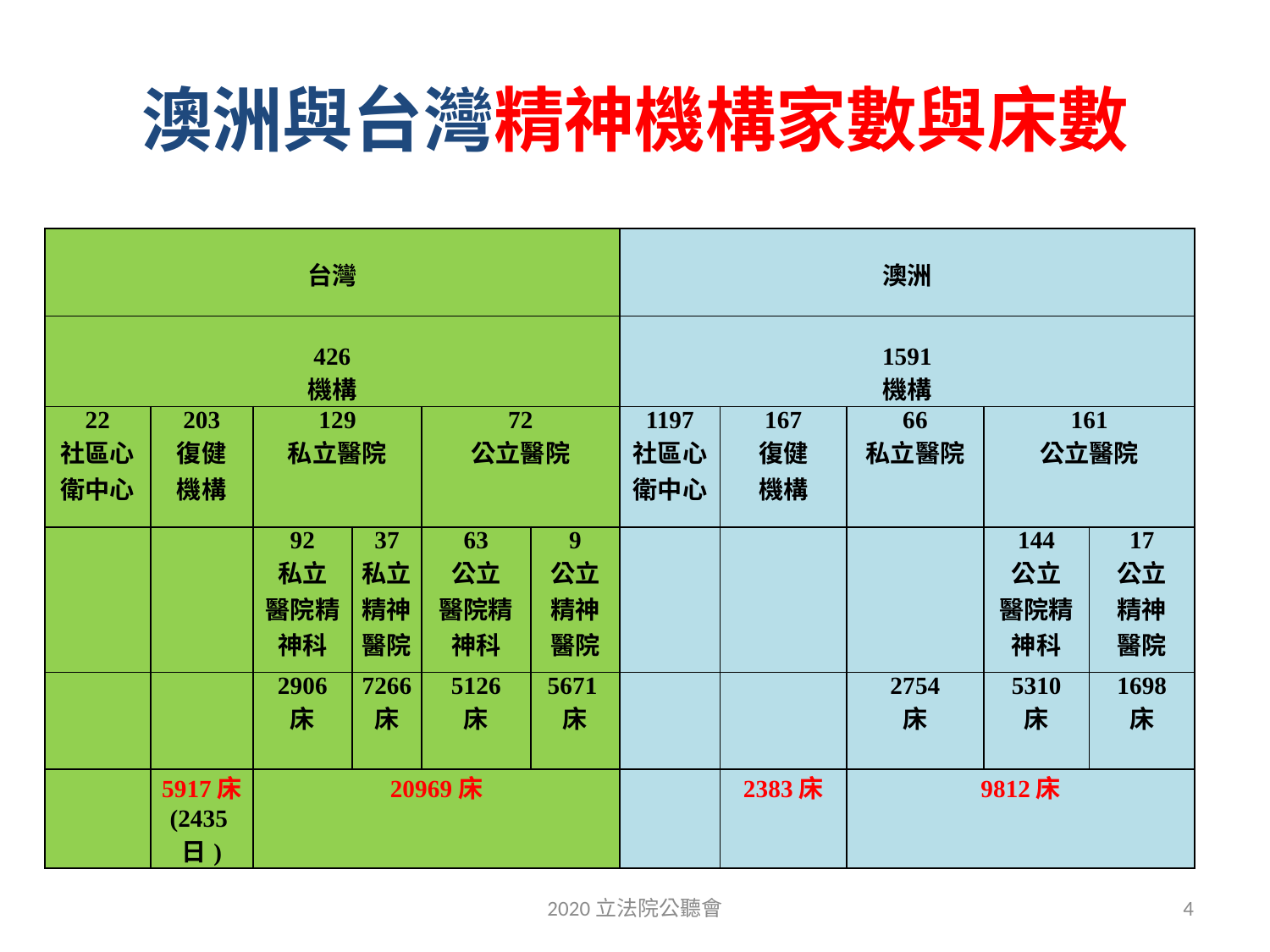

# 澳洲與台灣精神機構家數與床數
| 台灣 |  |  |  |  |  | 澳洲 |  |  |  |  |
| --- | --- | --- | --- | --- | --- | --- | --- | --- | --- | --- |
| 426 機構 |  |  |  |  |  | 1591 機構 |  |  |  |  |
| 22 社區心衛中心 | 203 復健 機構 | 129 私立醫院 |  | 72 公立醫院 |  | 1197 社區心衛中心 | 167 復健 機構 | 66 私立醫院 | 161 公立醫院 |  |
|  |  | 92 私立 醫院精神科 | 37 私立精神醫院 | 63 公立 醫院精神科 | 9 公立精神醫院 |  |  |  | 144 公立 醫院精神科 | 17 公立 精神 醫院 |
|  |  | 2906 床 | 7266 床 | 5126 床 | 5671床 |  |  | 2754 床 | 5310 床 | 1698 床 |
|  | 5917床 (2435日) | 20969床 |  |  |  |  | 2383床 | 9812床 |  |  |
2020立法院公聽會
4